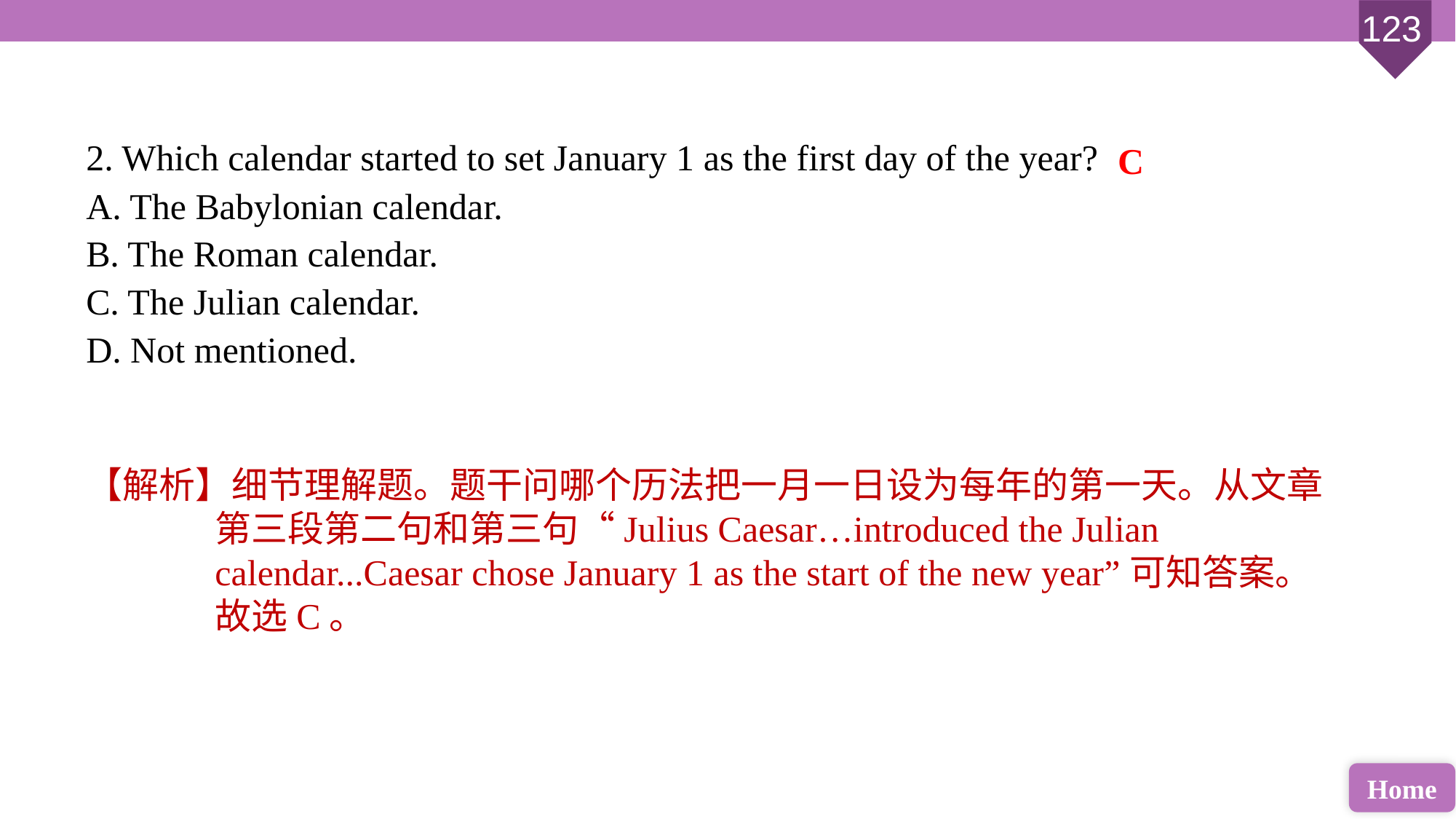

2. Which calendar started to set January 1 as the first day of the year?
A. The Babylonian calendar.
B. The Roman calendar.
C. The Julian calendar.
D. Not mentioned.
C
【解析】细节理解题。题干问哪个历法把一月一日设为每年的第一天。从文章第三段第二句和第三句“Julius Caesar…introduced the Julian calendar...Caesar chose January 1 as the start of the new year”可知答案。故选C。